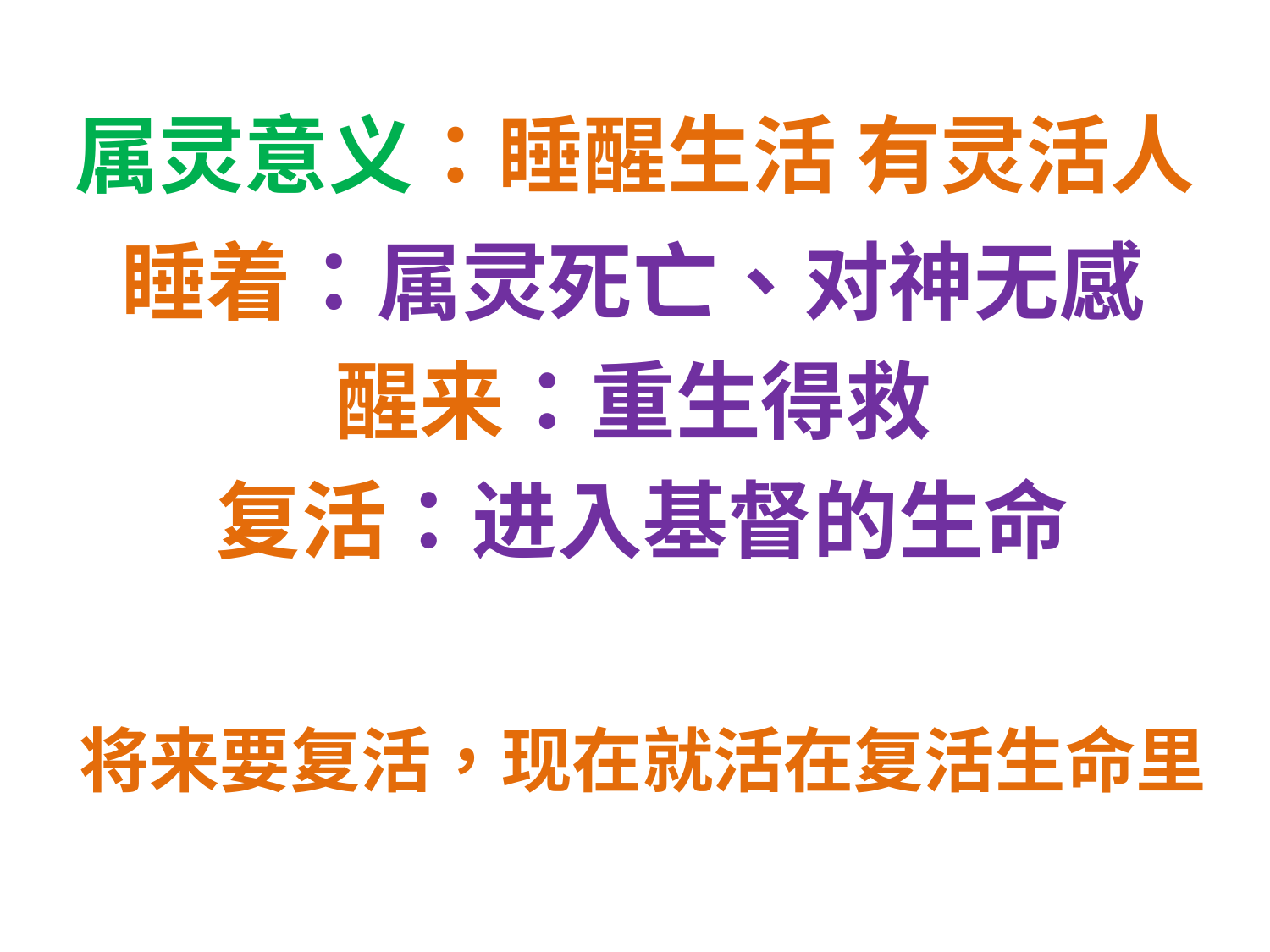

# 属灵意义：睡醒生活 有灵活人
睡着：属灵死亡、对神无感
醒来：重生得救
复活：进入基督的生命

将来要复活，现在就活在复活生命里